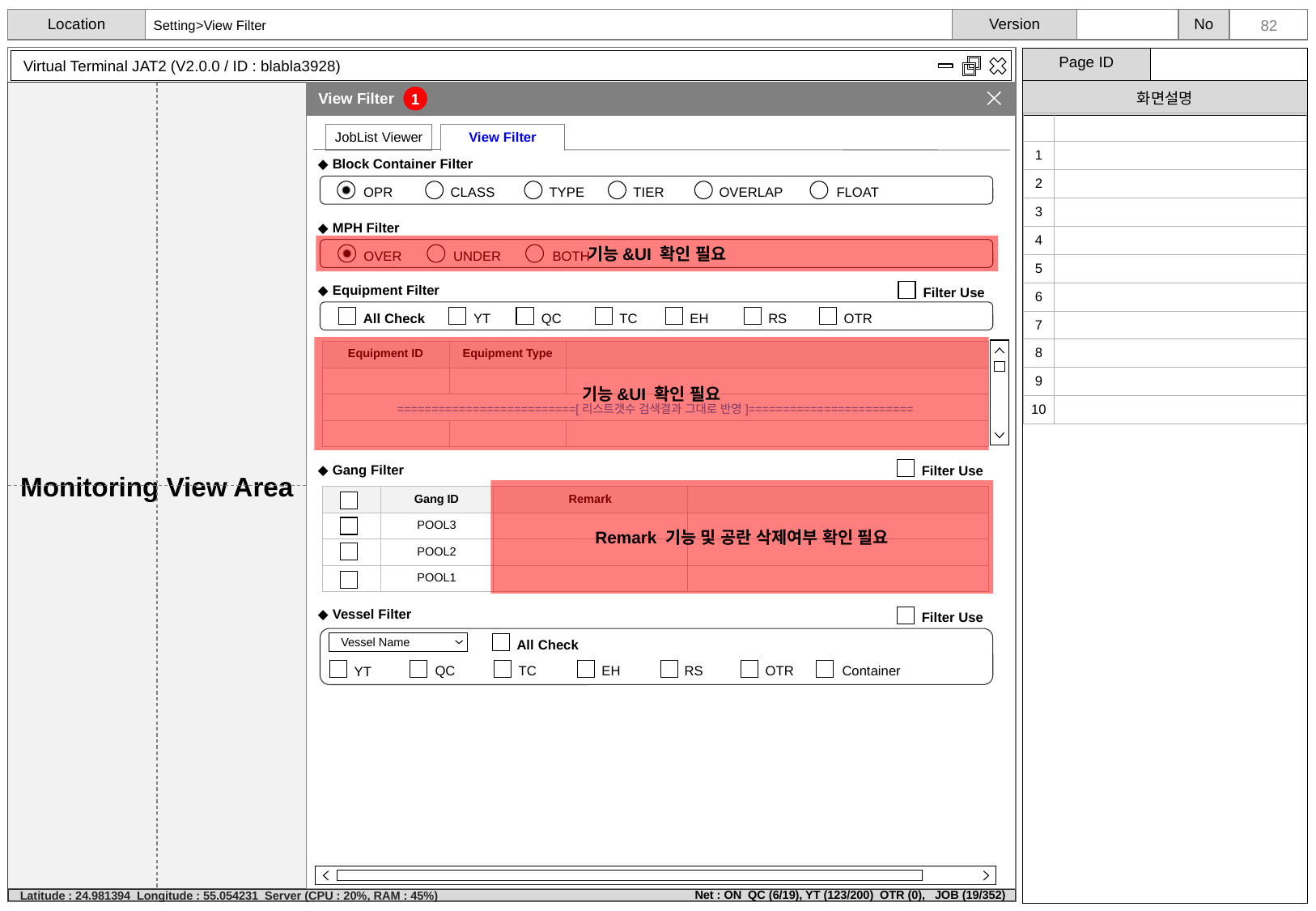

Setting>View Filter
Virtual Terminal JAT2 (V2.0.0 / ID : blabla3928)

Monitoring View Area
View Filter
1

|  |  |
| --- | --- |
| 1 |  |
| 2 |  |
| 3 |  |
| 4 |  |
| 5 |  |
| 6 |  |
| 7 |  |
| 8 |  |
| 9 |  |
| 10 |  |

JobList Viewer
View Filter
◆ Block Container Filter
OPR

CLASS

TYPE

TIER

FLOAT

OVERLAP

◆ MPH Filter
기능&UI 확인 필요
OVER

UNDER

BOTH

◆ Equipment Filter
Filter Use

All Check

YT

QC

TC

EH

RS

OTR

기능&UI 확인 필요

| Equipment ID | Equipment Type |  |
| --- | --- | --- |
|  |  |  |
| ==========================[리스트갯수 검색결과 그대로 반영]======================== |  |  |
|  |  |  |
◆ Gang Filter
Filter Use

Remark 기능 및 공란 삭제여부 확인 필요
|  | Gang ID | Remark |  |
| --- | --- | --- | --- |
|  | POOL3 |  |  |
|  | POOL2 |  |  |
|  | POOL1 |  |  |

◆ Vessel Filter
Filter Use

Vessel Name

All Check

QC

TC

EH

RS

OTR

Container

YT

Net : ON  QC (6/19), YT (123/200)  OTR (0),   JOB (19/352)
Latitude : 24.981394  Longitude : 55.054231  Server (CPU : 20%, RAM : 45%)